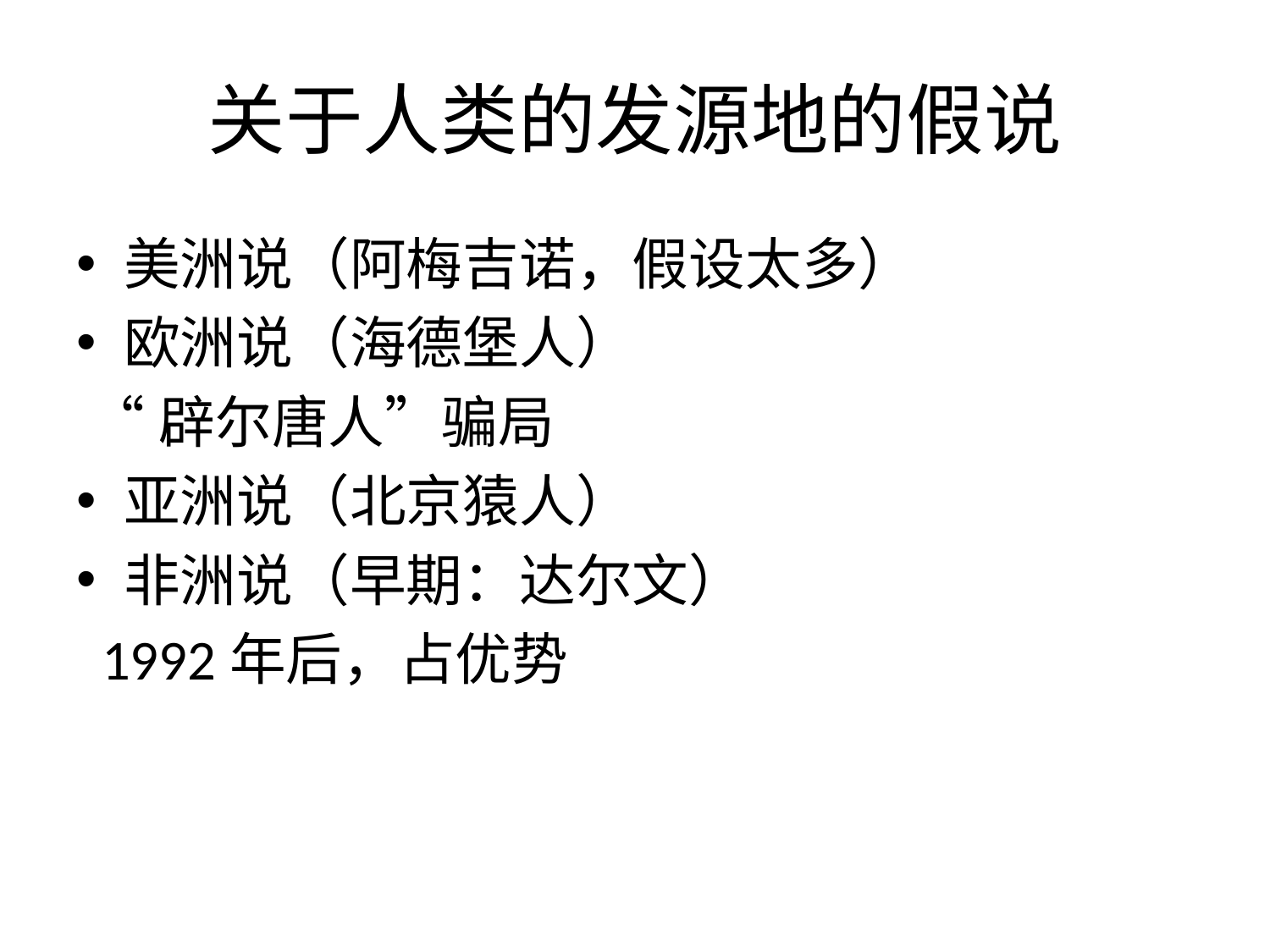

# 关于人类的发源地的假说
美洲说（阿梅吉诺，假设太多）
欧洲说（海德堡人）
 “辟尔唐人”骗局
亚洲说（北京猿人）
非洲说（早期：达尔文）
  1992年后，占优势